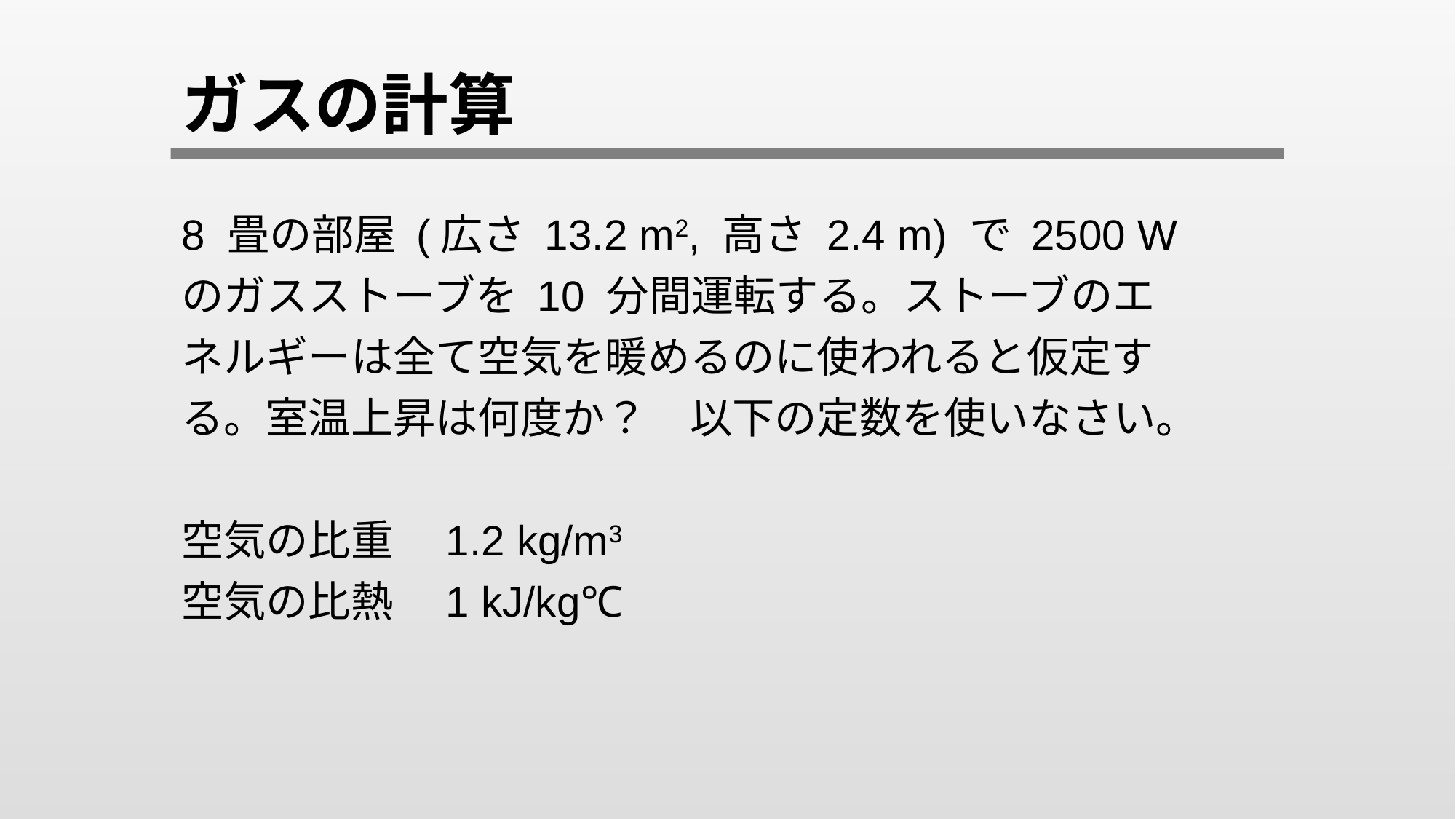

# ガスの計算
8 畳の部屋 (広さ 13.2 m2, 高さ 2.4 m) で 2500 Wのガスストーブを 10 分間運転する。ストーブのエネルギーは全て空気を暖めるのに使われると仮定する。室温上昇は何度か？　以下の定数を使いなさい。

空気の比重　1.2 kg/m3
空気の比熱　1 kJ/kg℃